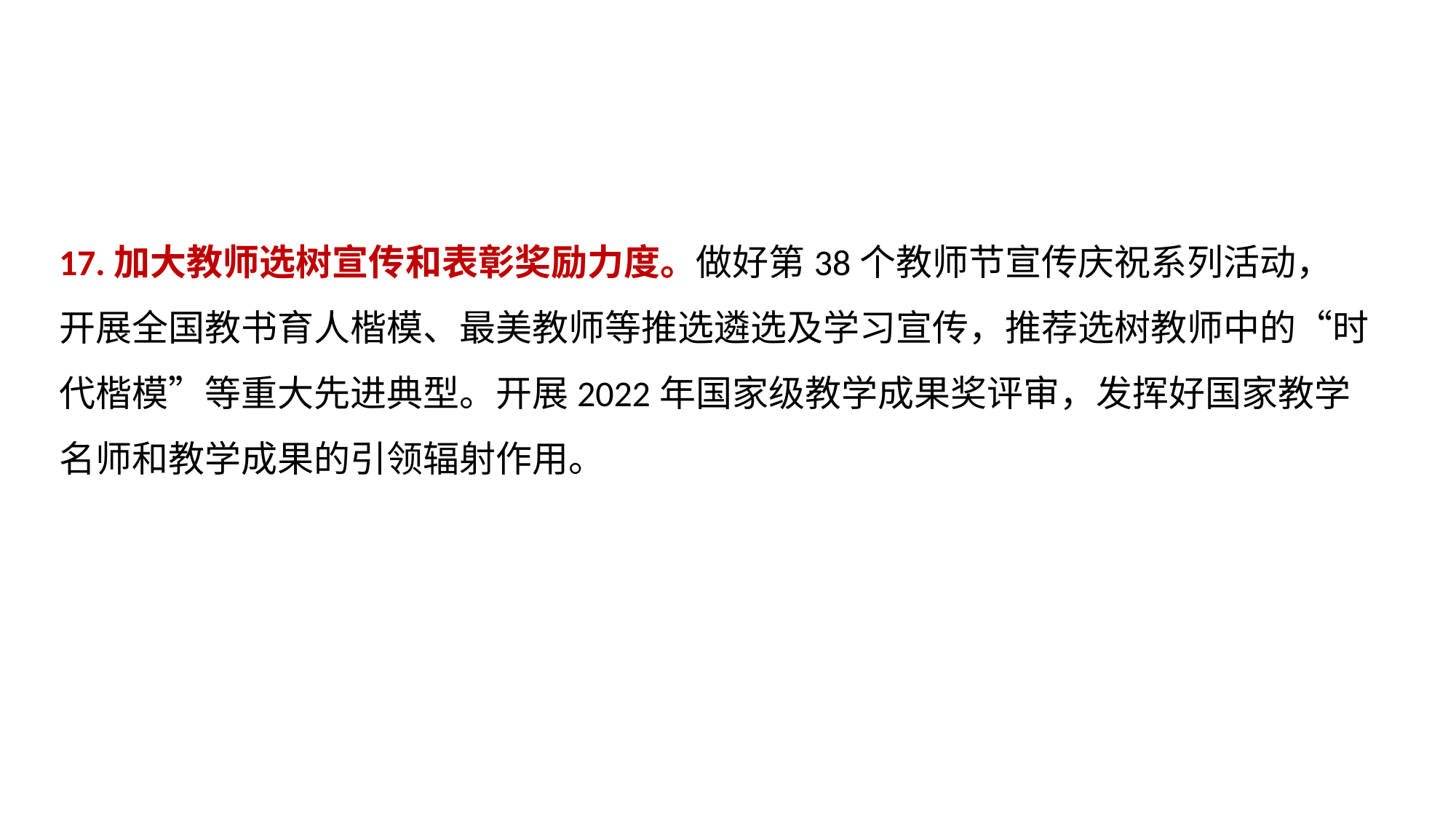

17.加大教师选树宣传和表彰奖励力度。做好第38个教师节宣传庆祝系列活动，开展全国教书育人楷模、最美教师等推选遴选及学习宣传，推荐选树教师中的“时代楷模”等重大先进典型。开展2022年国家级教学成果奖评审，发挥好国家教学名师和教学成果的引领辐射作用。